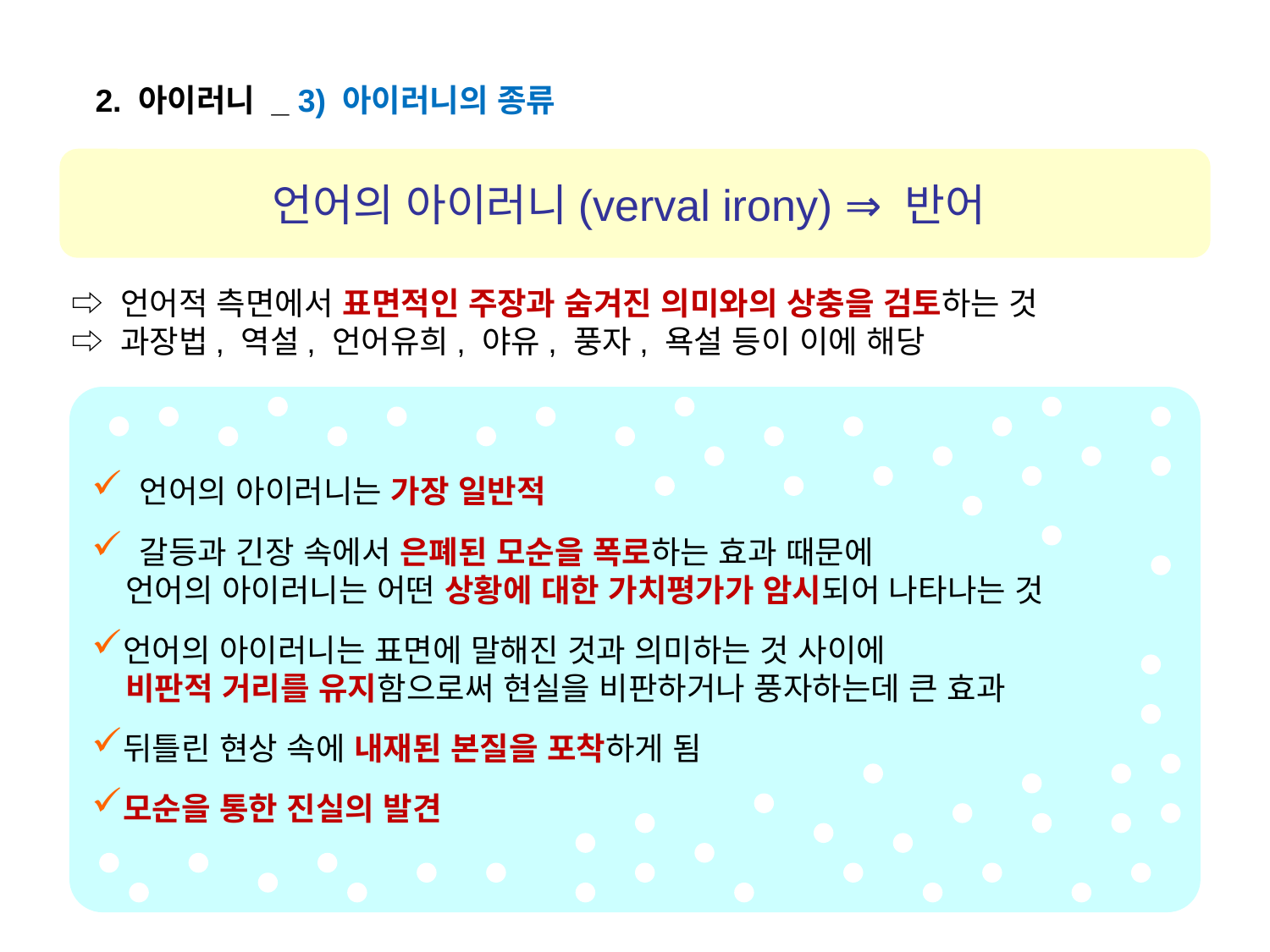

2. 아이러니 _ 3) 아이러니의 종류
언어의 아이러니(verval irony) ⇒ 반어
⇨ 언어적 측면에서 표면적인 주장과 숨겨진 의미와의 상충을 검토하는 것
⇨ 과장법, 역설, 언어유희, 야유, 풍자, 욕설 등이 이에 해당
 언어의 아이러니는 가장 일반적

 갈등과 긴장 속에서 은폐된 모순을 폭로하는 효과 때문에
   언어의 아이러니는 어떤 상황에 대한 가치평가가 암시되어 나타나는 것

언어의 아이러니는 표면에 말해진 것과 의미하는 것 사이에
   비판적 거리를 유지함으로써 현실을 비판하거나 풍자하는데 큰 효과

뒤틀린 현상 속에 내재된 본질을 포착하게 됨

모순을 통한 진실의 발견